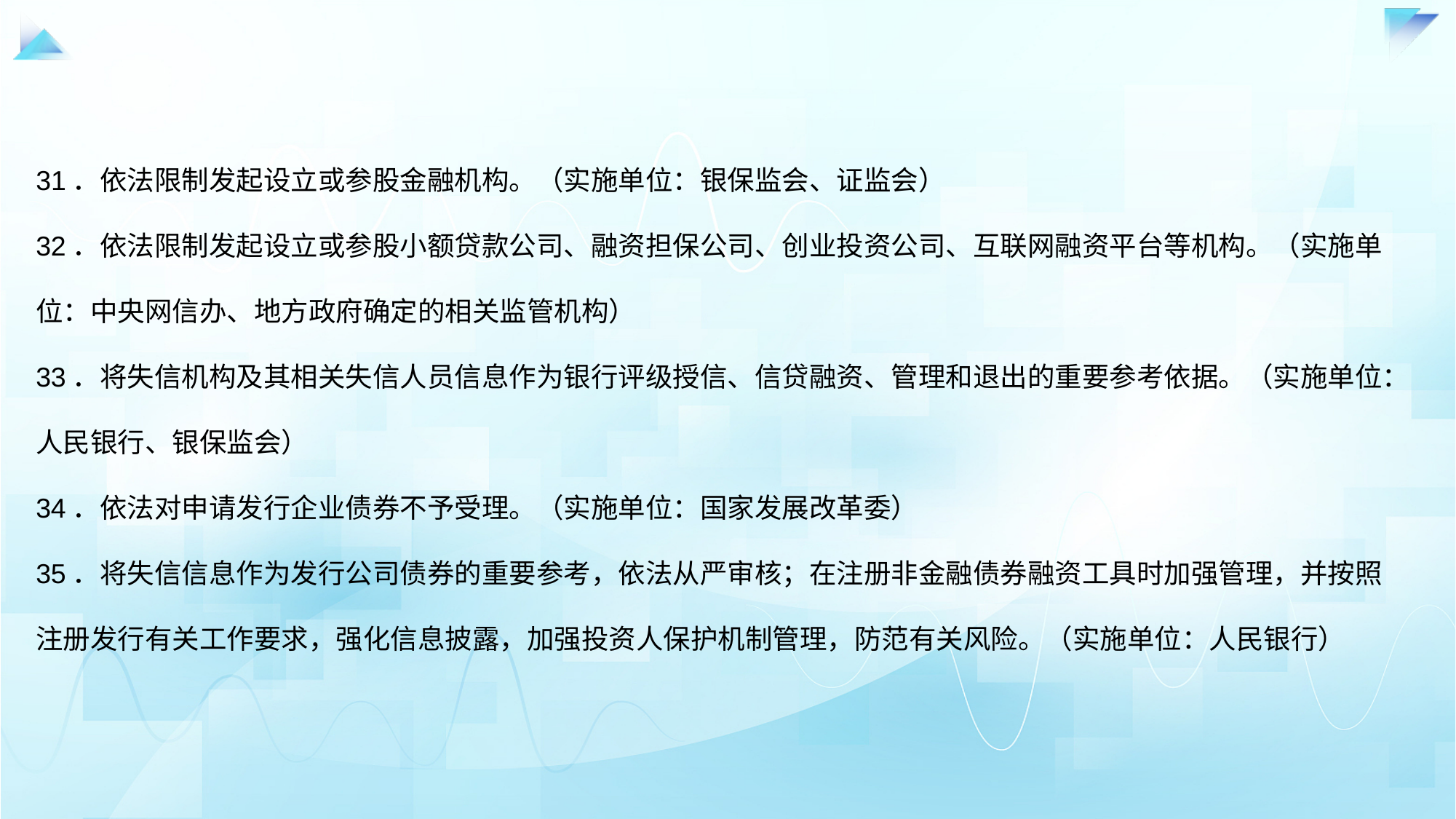

31．依法限制发起设立或参股金融机构。（实施单位：银保监会、证监会）
32．依法限制发起设立或参股小额贷款公司、融资担保公司、创业投资公司、互联网融资平台等机构。（实施单位：中央网信办、地方政府确定的相关监管机构）
33．将失信机构及其相关失信人员信息作为银行评级授信、信贷融资、管理和退出的重要参考依据。（实施单位：人民银行、银保监会）
34．依法对申请发行企业债券不予受理。（实施单位：国家发展改革委）
35．将失信信息作为发行公司债券的重要参考，依法从严审核；在注册非金融债券融资工具时加强管理，并按照注册发行有关工作要求，强化信息披露，加强投资人保护机制管理，防范有关风险。（实施单位：人民银行）